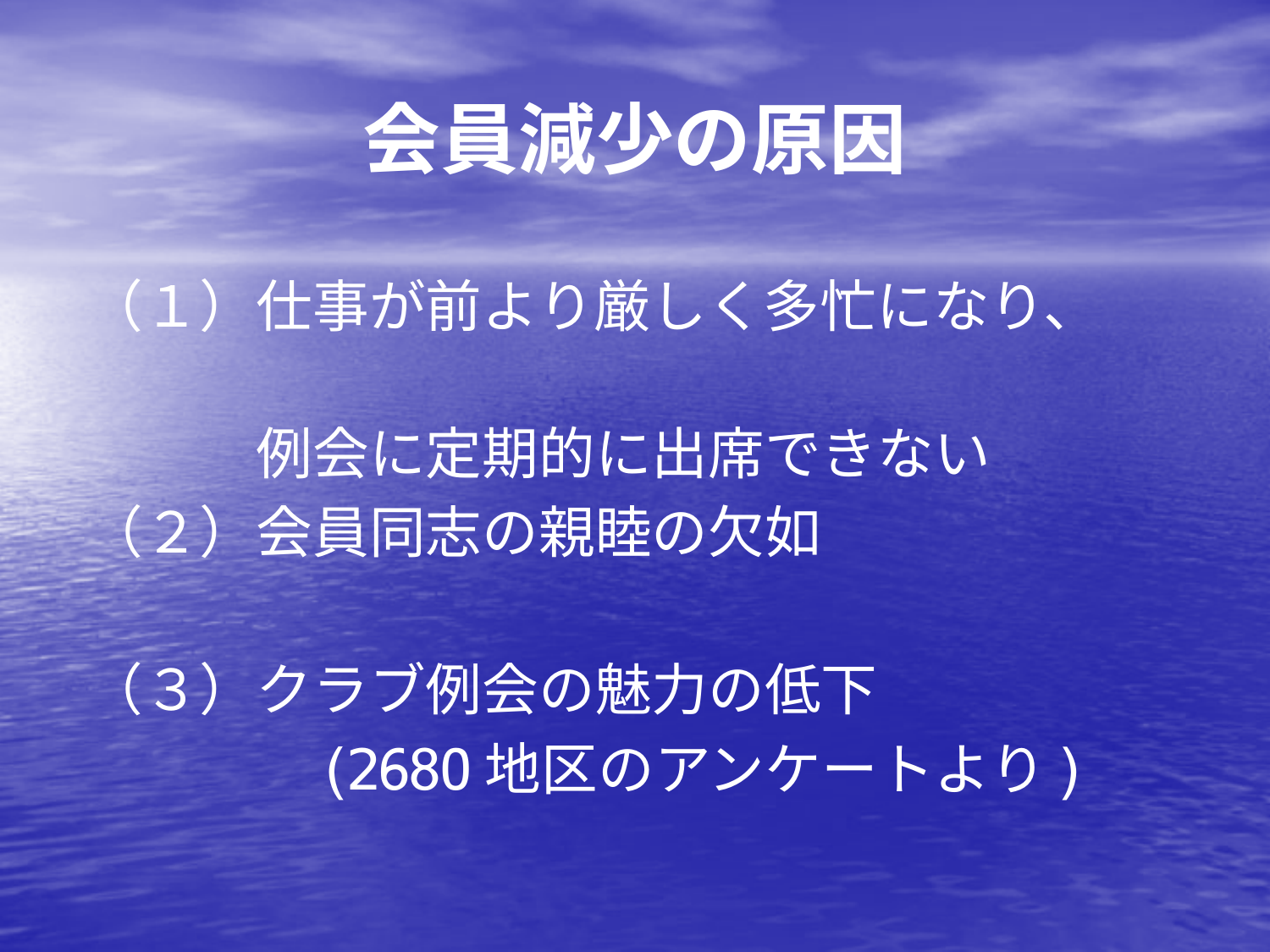

# 会員減少の原因
（１）仕事が前より厳しく多忙になり、
　　　例会に定期的に出席できない
（２）会員同志の親睦の欠如

（３）クラブ例会の魅力の低下
　　　　(2680地区のアンケートより)